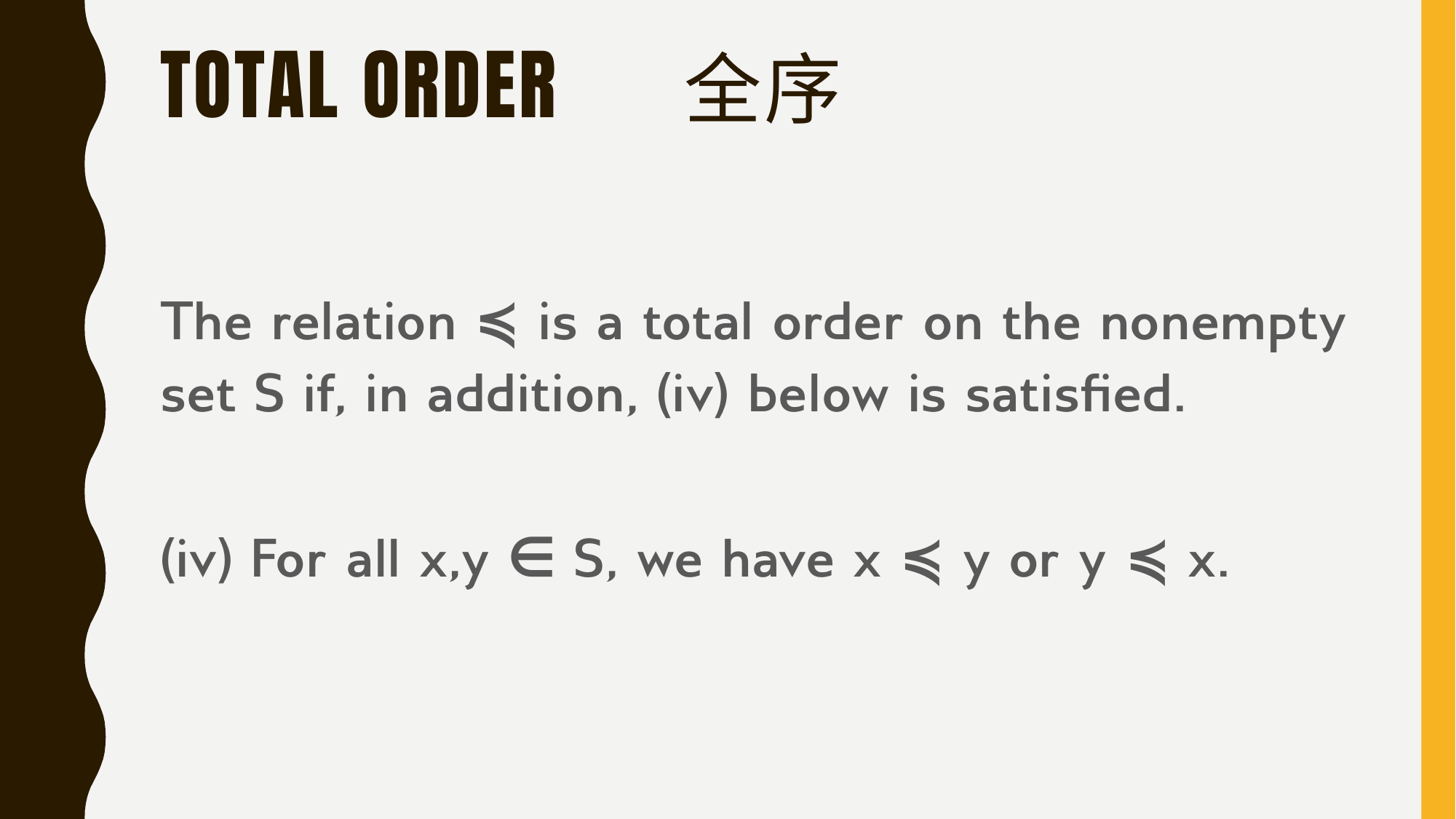

# TOTAL ORDER     全序
The relation ≼ is a total order on the nonempty set S if, in addition, (iv) below is satisfied.

(iv) For all x,y ∈ S, we have x ≼ y or y ≼ x.